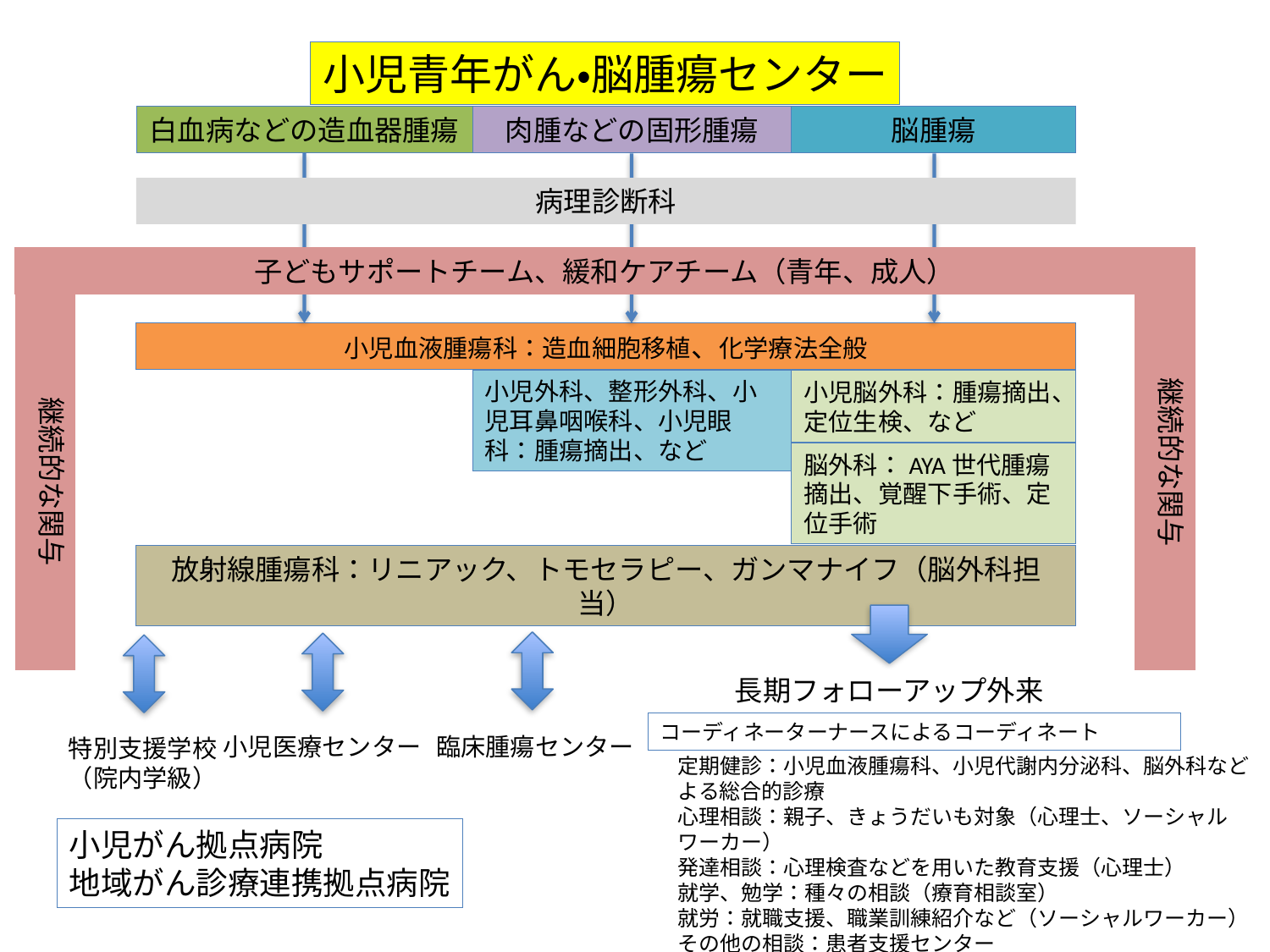

小児青年がん・脳腫瘍センター
白血病などの造血器腫瘍
肉腫などの固形腫瘍
脳腫瘍
病理診断科
子どもサポートチーム、緩和ケアチーム（青年、成人）
継続的な関与
継続的な関与
小児血液腫瘍科：造血細胞移植、化学療法全般
小児外科、整形外科、小児耳鼻咽喉科、小児眼科：腫瘍摘出、など
小児脳外科：腫瘍摘出、定位生検、など
脳外科：AYA世代腫瘍摘出、覚醒下手術、定位手術
放射線腫瘍科：リニアック、トモセラピー、ガンマナイフ（脳外科担当）

長期フォローアップ外来
コーディネーターナースによるコーディネート
小児医療センター
臨床腫瘍センター
特別支援学校
（院内学級）
定期健診：小児血液腫瘍科、小児代謝内分泌科、脳外科などよる総合的診療
心理相談：親子、きょうだいも対象（心理士、ソーシャルワーカー）
発達相談：心理検査などを用いた教育支援（心理士）
就学、勉学：種々の相談（療育相談室）
就労：就職支援、職業訓練紹介など（ソーシャルワーカー）
その他の相談：患者支援センター
小児がん拠点病院
地域がん診療連携拠点病院